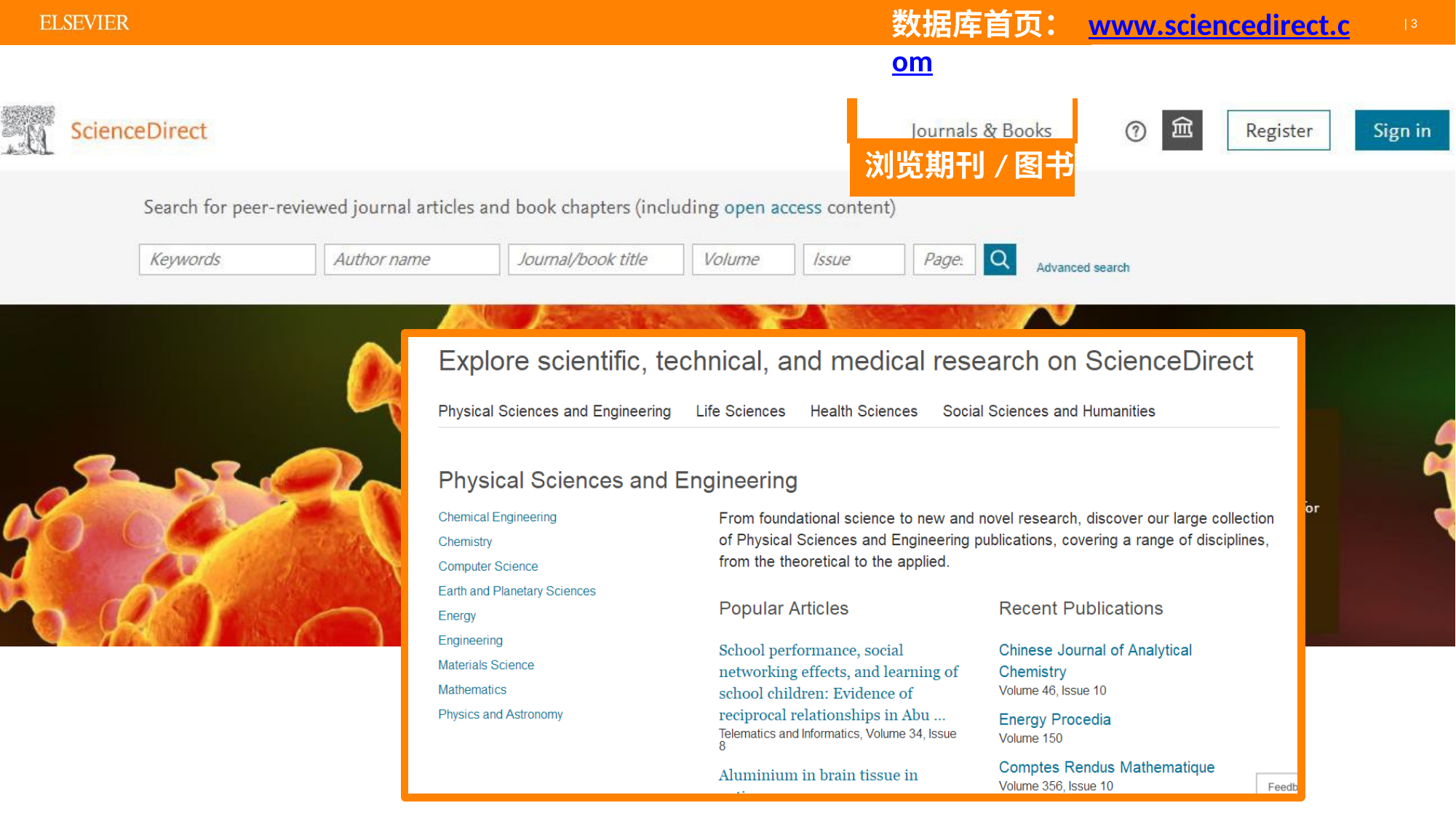

# 数据库首页： www.sciencedirect.com
| 3
|  |  |
| --- | --- |
| 浏览期刊/图书 |  |